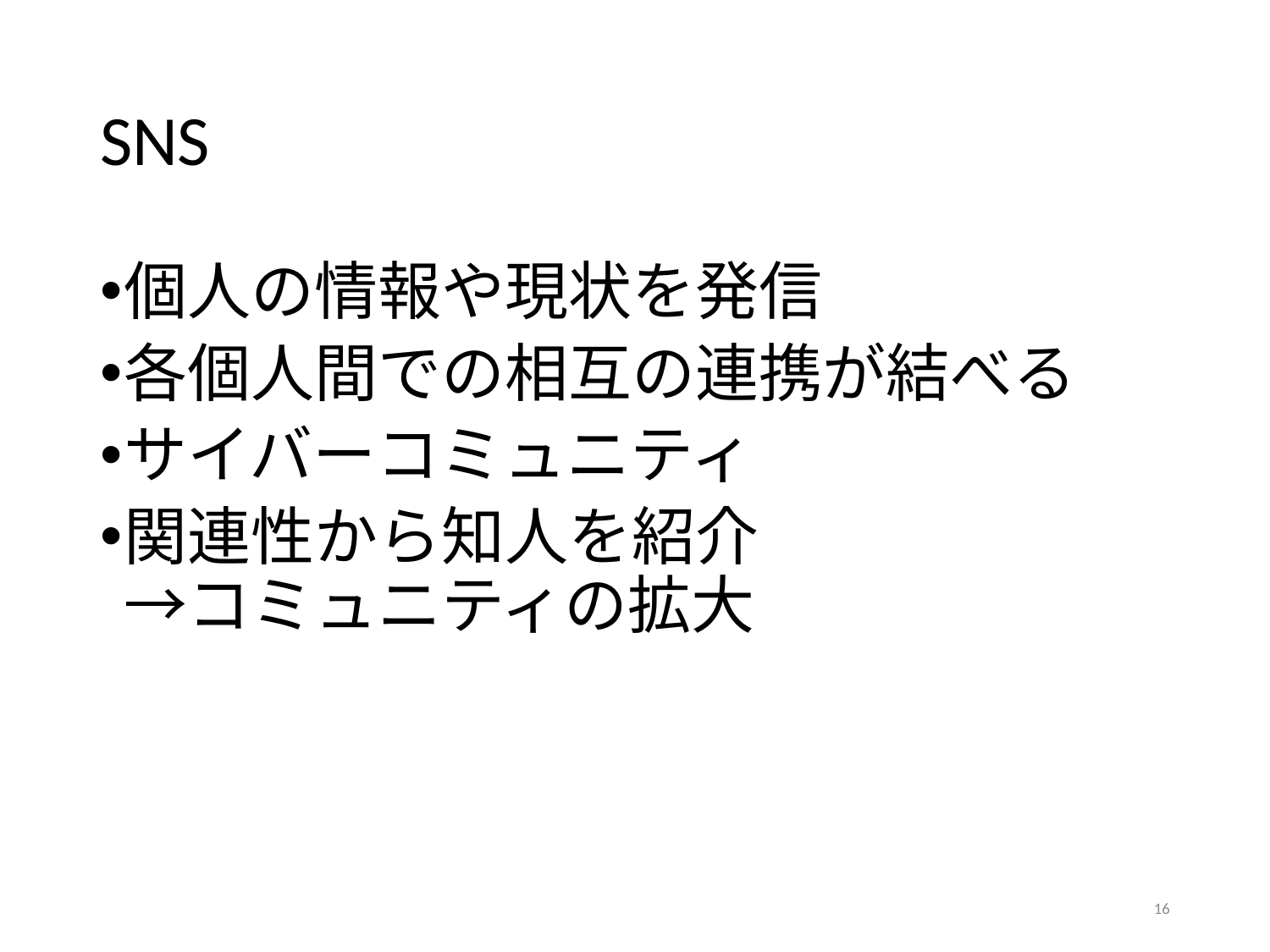

# SNS
個人の情報や現状を発信
各個人間での相互の連携が結べる
サイバーコミュニティ
関連性から知人を紹介
→コミュニティの拡大

16